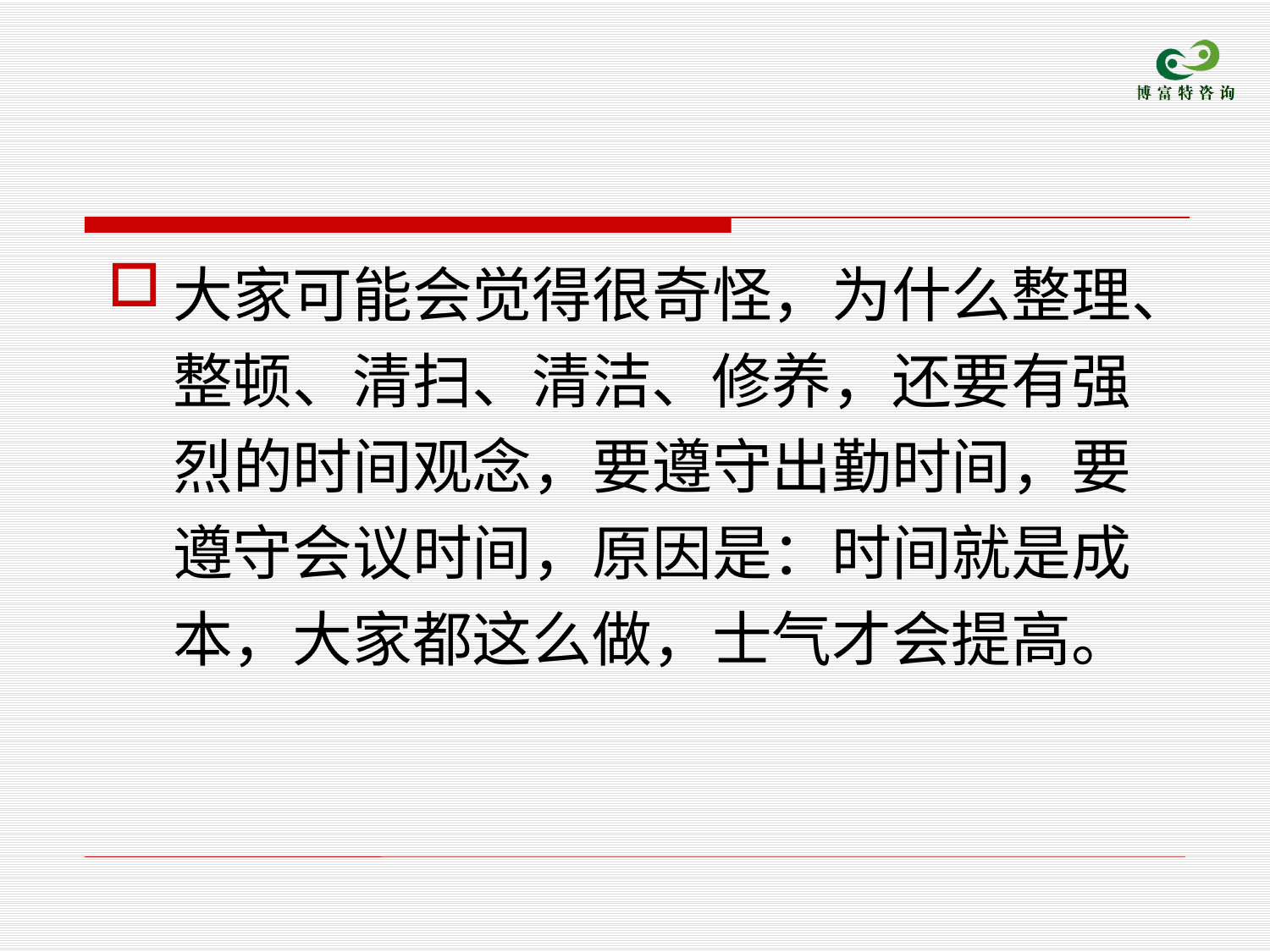

大家可能会觉得很奇怪，为什么整理、整顿、清扫、清洁、修养，还要有强烈的时间观念，要遵守出勤时间，要遵守会议时间，原因是：时间就是成本，大家都这么做，士气才会提高。
263